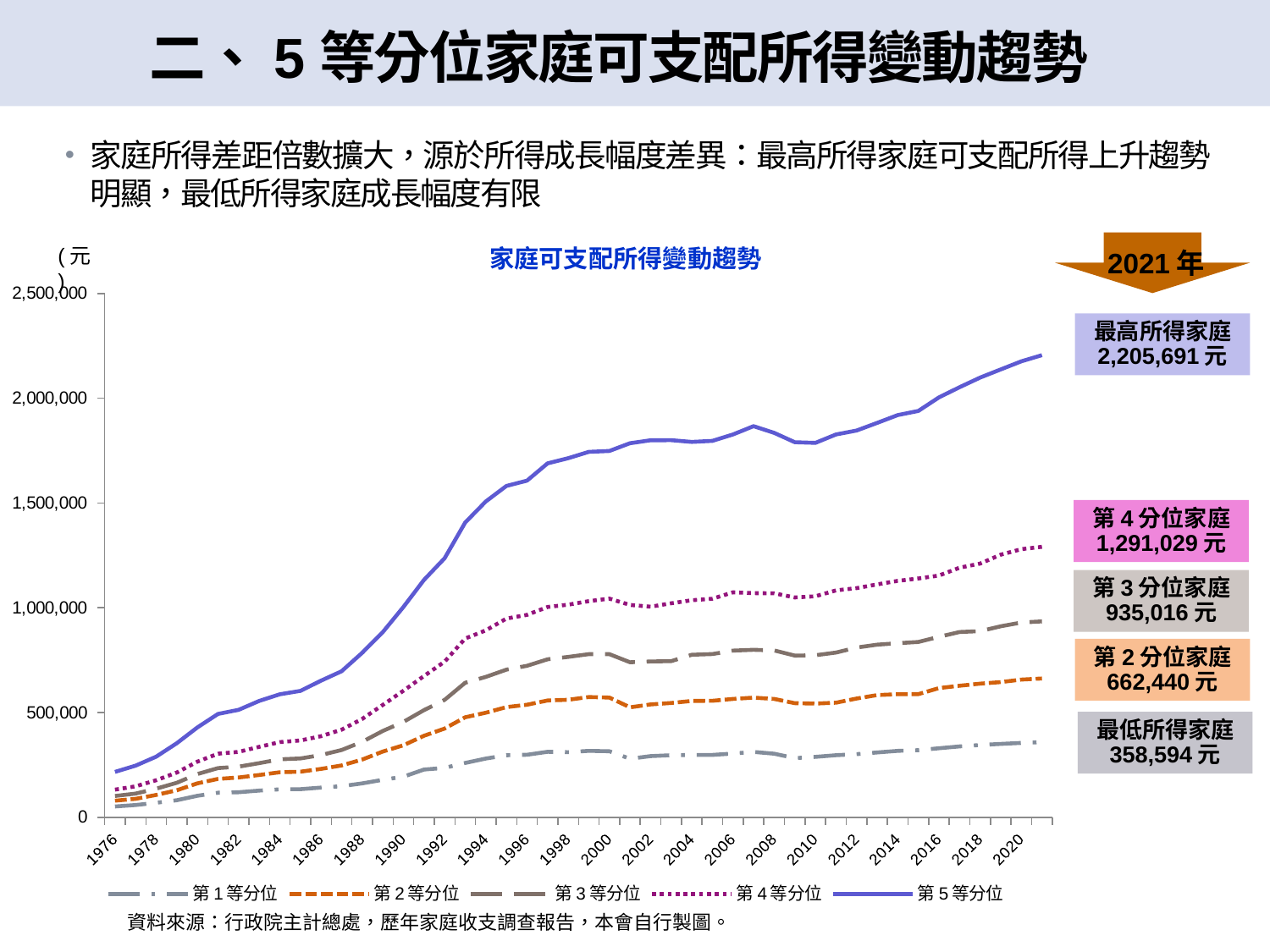

# 二、5等分位家庭可支配所得變動趨勢
家庭所得差距倍數擴大，源於所得成長幅度差異：最高所得家庭可支配所得上升趨勢明顯，最低所得家庭成長幅度有限

(元)
家庭可支配所得變動趨勢
2021年
最高所得家庭
2,205,691元
第4分位家庭
1,291,029元
第3分位家庭
935,016元
第2分位家庭
662,440元
最低所得家庭
358,594元
資料來源：行政院主計總處，歷年家庭收支調查報告，本會自行製圖。

### Chart

| Category |  |  |  |  |  |
|---|---|---|---|---|---|
| 1976 | 51754.0 | 79335.0 | 101676.0 | 132056.0 | 216666.0 |
| 1977 | 58596.0 | 88199.0 | 113253.0 | 147637.0 | 246465.0 |
| 1978 | 69221.0 | 106762.0 | 136514.0 | 176742.0 | 289447.0 |
| 1979 | 81390.0 | 128869.0 | 164640.0 | 213627.0 | 353510.0 |
| 1980 | 102772.0 | 161965.0 | 206359.0 | 265552.0 | 428911.0 |
| 1981 | 117224.0 | 183360.0 | 234699.0 | 303530.0 | 493382.0 |
| 1982 | 119603.0 | 189876.0 | 241666.0 | 312289.0 | 512814.0 |
| 1983 | 127440.0 | 201812.0 | 258505.0 | 336226.0 | 555450.0 |
| 1984 | 133434.0 | 215118.0 | 276900.0 | 358783.0 | 586988.0 |
| 1985 | 134105.0 | 217705.0 | 280779.0 | 366676.0 | 603196.0 |
| 1986 | 141750.0 | 230893.0 | 297011.0 | 386991.0 | 651995.0 |
| 1987 | 148553.0 | 247423.0 | 321168.0 | 418237.0 | 697051.0 |
| 1988 | 161874.0 | 275655.0 | 360257.0 | 469525.0 | 785101.0 |
| 1989 | 179029.0 | 313864.0 | 411978.0 | 536296.0 | 883807.0 |
| 1990 | 193685.0 | 343785.0 | 455426.0 | 603914.0 | 1003925.0 |
| 1991 | 227816.0 | 389205.0 | 511410.0 | 674451.0 | 1133327.0 |
| 1992 | 235752.0 | 423392.0 | 560466.0 | 742466.0 | 1236407.0 |
| 1993 | 259380.0 | 477408.0 | 642257.0 | 853213.0 | 1407138.0 |
| 1994 | 280259.0 | 499105.0 | 669983.0 | 892016.0 | 1507414.0 |
| 1995 | 296166.0 | 525749.0 | 704713.0 | 948484.0 | 1581581.0 |
| 1996 | 298443.0 | 537241.0 | 723067.0 | 966103.0 | 1607034.0 |
| 1997 | 312458.0 | 557429.0 | 753919.0 | 1003815.0 | 1689517.0 |
| 1998 | 310865.0 | 560766.0 | 765375.0 | 1014770.0 | 1714097.0 |
| 1999 | 317001.0 | 573853.0 | 778496.0 | 1031669.0 | 1744245.0 |
| 2000 | 315172.0 | 571355.0 | 778556.0 | 1043508.0 | 1748633.0 |
| 2001 | 279404.0 | 524766.0 | 740054.0 | 1013478.0 | 1785550.0 |
| 2002 | 292113.0 | 538584.0 | 743888.0 | 1005274.0 | 1799733.0 |
| 2003 | 296297.0 | 545465.0 | 745231.0 | 1021325.0 | 1799992.0 |
| 2004 | 297305.0 | 555452.0 | 775719.0 | 1035972.0 | 1791796.0 |
| 2005 | 297694.0 | 556117.0 | 779044.0 | 1043131.0 | 1796884.0 |
| 2006 | 304274.0 | 564865.0 | 795427.0 | 1073507.0 | 1827387.0 |
| 2007 | 312145.0 | 571128.0 | 799418.0 | 1069885.0 | 1866791.0 |
| 2008 | 303517.0 | 564893.0 | 796225.0 | 1068804.0 | 1834994.0 |
| 2009 | 282260.0 | 544532.0 | 771572.0 | 1049242.0 | 1790418.0 |
| 2010 | 288553.0 | 542741.0 | 773468.0 | 1054693.0 | 1787312.0 |
| 2011 | 296352.0 | 546903.0 | 786324.0 | 1083008.0 | 1827354.0 |
| 2012 | 301362.0 | 566814.0 | 810075.0 | 1093553.0 | 1846116.0 |
| 2013 | 309459.0 | 583287.0 | 823937.0 | 1111674.0 | 1882680.0 |
| 2014 | 317144.0 | 587625.0 | 830741.0 | 1128799.0 | 1919937.0 |
| 2015 | 320312.0 | 587763.0 | 836842.0 | 1139842.0 | 1939718.0 |
| 2016 | 329400.0 | 616604.0 | 861413.0 | 1153992.0 | 2004165.0 |
| 2017 | 338278.0 | 627855.0 | 884183.0 | 1191537.0 | 2052850.0 |
| 2018 | 344948.0 | 637775.0 | 888498.0 | 1211270.0 | 2099030.0 |
| 2019 | 350189.0 | 645272.0 | 911571.0 | 1253751.0 | 2137871.0 |
| 2020 | 354959.0 | 657313.0 | 929551.0 | 1280022.0 | 2176394.0 |
| 2021 | 358594.0 | 662440.0 | 935016.0 | 1291029.0 | 2205691.0 |